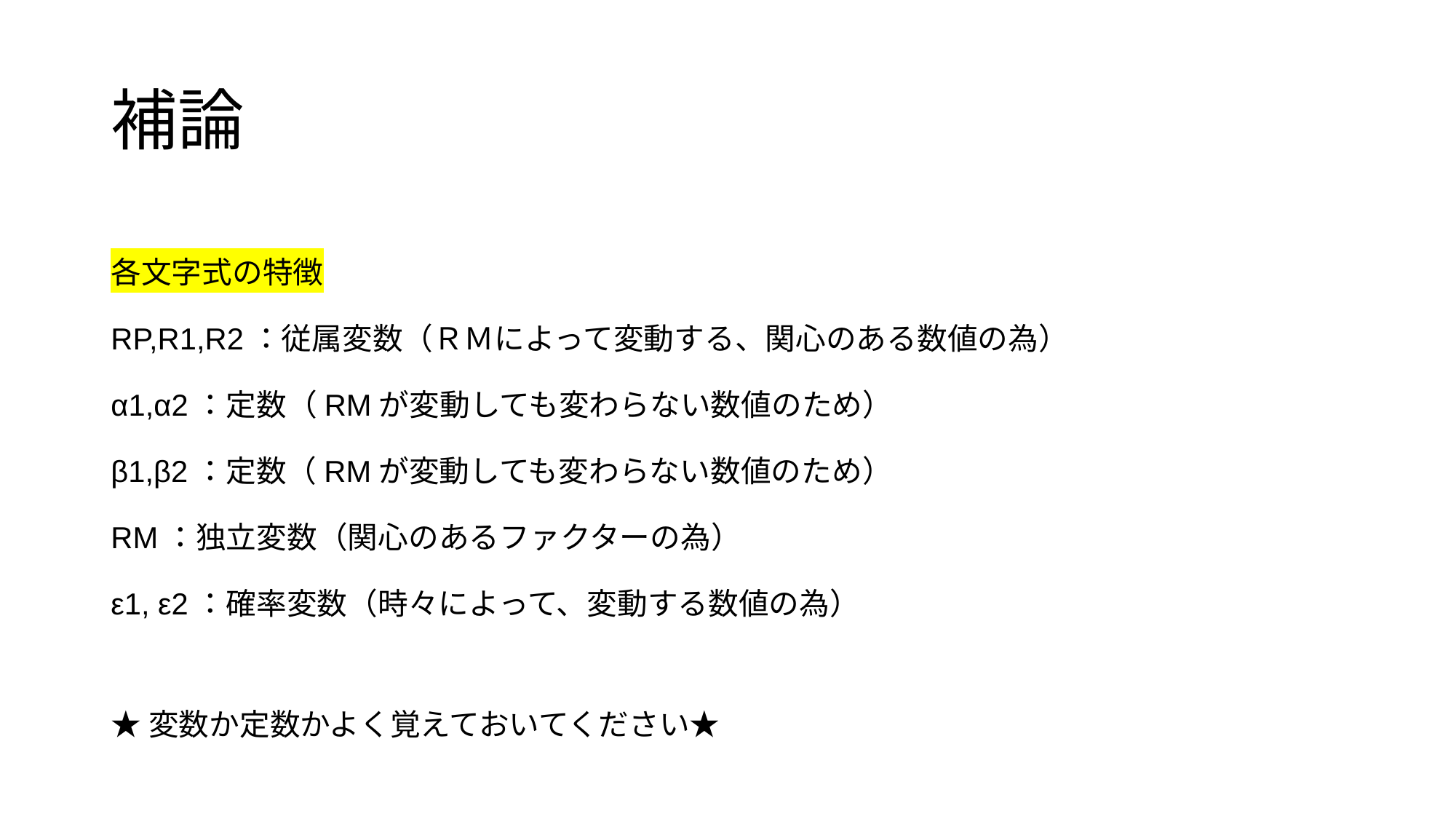

# 補論
各文字式の特徴
RP,R1,R2：従属変数（ＲＭによって変動する、関心のある数値の為）
α1,α2：定数（RMが変動しても変わらない数値のため）
β1,β2：定数（RMが変動しても変わらない数値のため）
RM：独立変数（関心のあるファクターの為）
ε1, ε2：確率変数（時々によって、変動する数値の為）

★変数か定数かよく覚えておいてください★